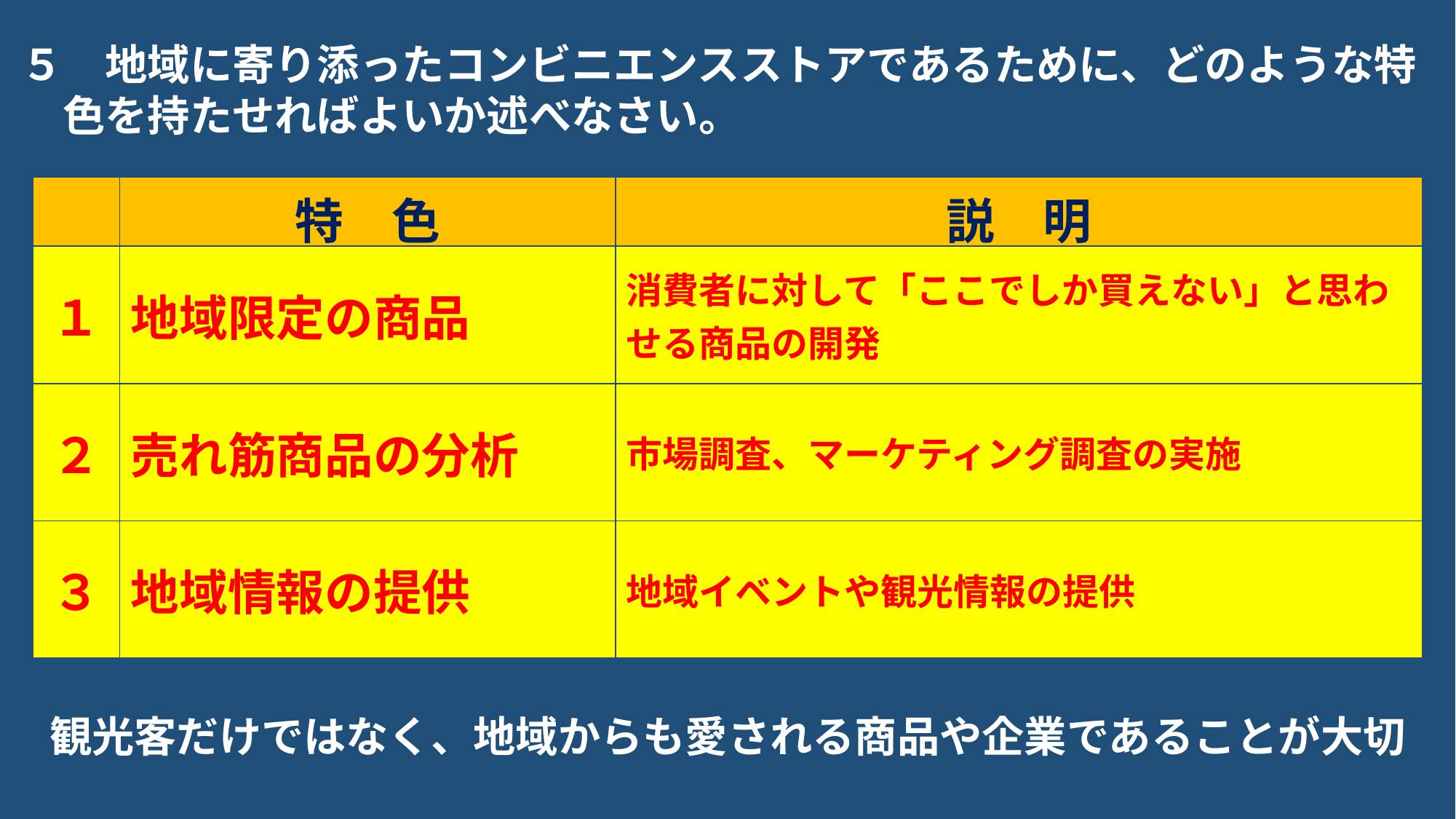

５　地域に寄り添ったコンビニエンスストアであるために、どのような特
　色を持たせればよいか述べなさい。
|  | 特　色 | 説　明 |
| --- | --- | --- |
| １ | 地域限定の商品 | 消費者に対して「ここでしか買えない」と思わせる商品の開発 |
| ２ | 売れ筋商品の分析 | 市場調査、マーケティング調査の実施 |
| ３ | 地域情報の提供 | 地域イベントや観光情報の提供 |
観光客だけではなく、地域からも愛される商品や企業であることが大切